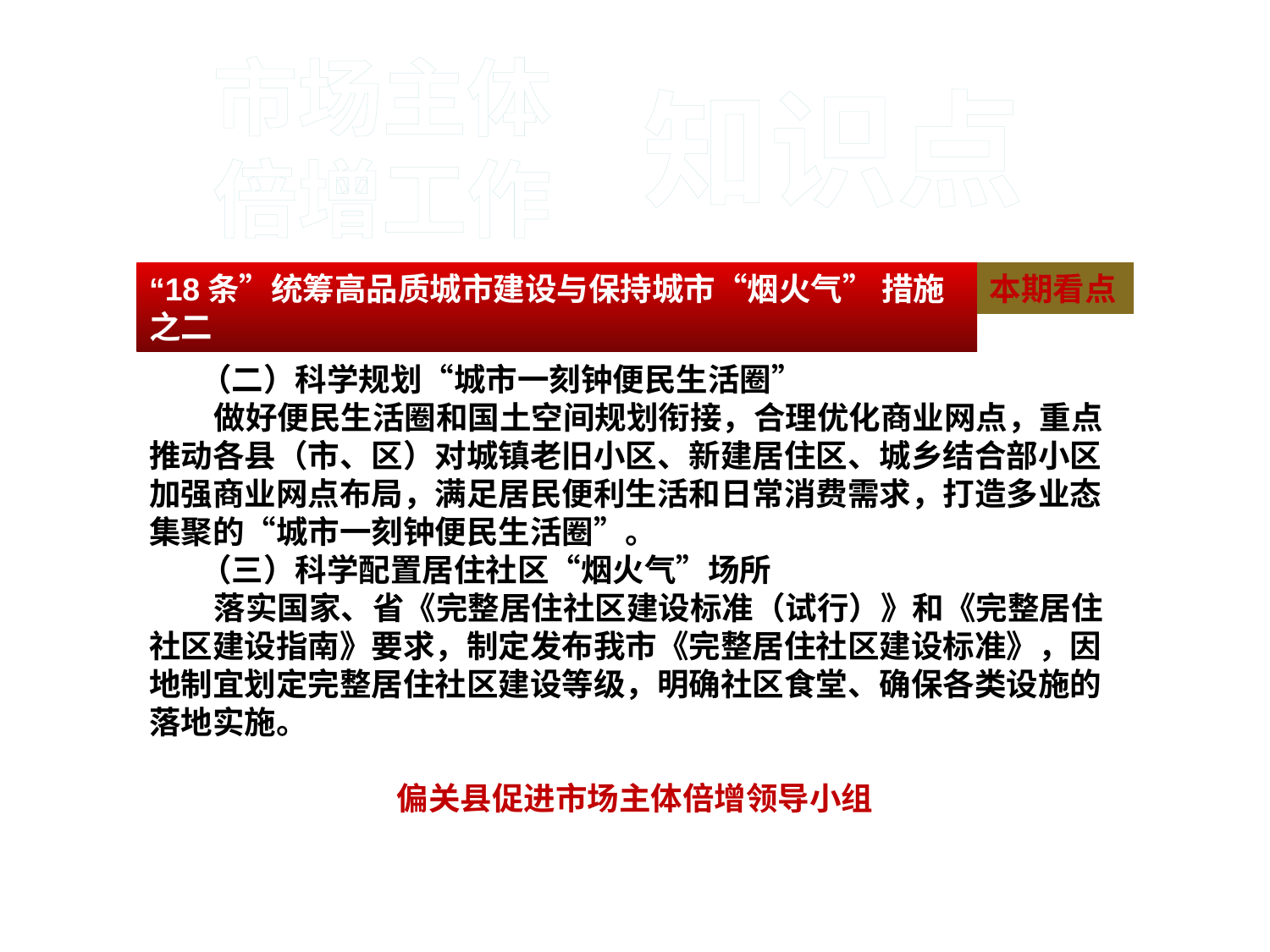

#

市场主体
倍增工作
知识点

      （二）科学规划“城市一刻钟便民生活圈”
        做好便民生活圈和国土空间规划衔接，合理优化商业网点，重点推动各县（市、区）对城镇老旧小区、新建居住区、城乡结合部小区加强商业网点布局，满足居民便利生活和日常消费需求，打造多业态集聚的“城市一刻钟便民生活圈”。
      （三）科学配置居住社区“烟火气”场所
        落实国家、省《完整居住社区建设标准（试行）》和《完整居住社区建设指南》要求，制定发布我市《完整居住社区建设标准》，因地制宜划定完整居住社区建设等级，明确社区食堂、确保各类设施的落地实施。

偏关县促进市场主体倍增领导小组
“18条”统筹高品质城市建设与保持城市“烟火气” 措施之二
本期看点